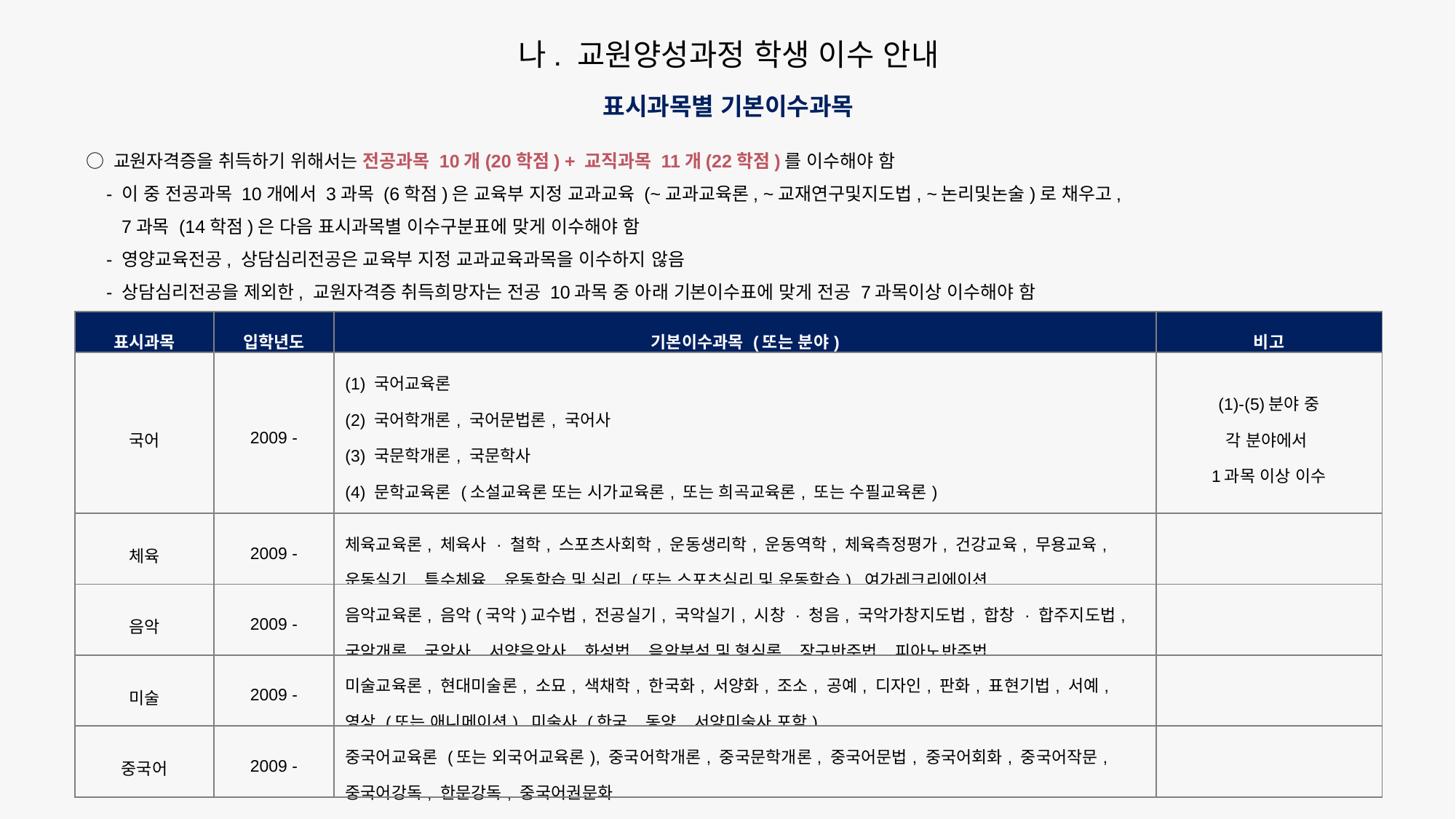

나. 교원양성과정 학생 이수 안내
표시과목별 기본이수과목
○ 교원자격증을 취득하기 위해서는 전공과목 10개(20학점) + 교직과목 11개(22학점)를 이수해야 함
    - 이 중 전공과목 10개에서 3과목 (6학점)은 교육부 지정 교과교육 (~교과교육론, ~교재연구및지도법, ~논리및논술)로 채우고,
       7과목 (14학점)은 다음 표시과목별 이수구분표에 맞게 이수해야 함
    - 영양교육전공, 상담심리전공은 교육부 지정 교과교육과목을 이수하지 않음
    - 상담심리전공을 제외한, 교원자격증 취득희망자는 전공 10과목 중 아래 기본이수표에 맞게 전공 7과목이상 이수해야 함

| 표시과목 | 입학년도 | 기본이수과목 (또는 분야) | 비고 |
| --- | --- | --- | --- |
| 국어 | 2009 - | (1) 국어교육론 (2) 국어학개론, 국어문법론, 국어사 (3) 국문학개론, 국문학사 (4) 문학교육론 (소설교육론 또는 시가교육론, 또는 희곡교육론, 또는 수필교육론) (5) 의사소통교육론 (표현교육론, 이해교육론) | (1)-(5)분야 중 각 분야에서 1과목 이상 이수 |
| 체육 | 2009 - | 체육교육론, 체육사 · 철학, 스포츠사회학, 운동생리학, 운동역학, 체육측정평가, 건강교육, 무용교육, 운동실기, 특수체육, 운동학습 및 심리 (또는 스포츠심리 및 운동학습), 여가레크리에이션 |  |
| 음악 | 2009 - | 음악교육론, 음악(국악)교수법, 전공실기, 국악실기, 시창 · 청음, 국악가창지도법, 합창 · 합주지도법, 국악개론, 국악사, 서양음악사, 화성법, 음악분석 및 형식론, 장구반주법, 피아노반주법 |  |
| 미술 | 2009 - | 미술교육론, 현대미술론, 소묘, 색채학, 한국화, 서양화, 조소, 공예, 디자인, 판화, 표현기법, 서예, 영상 (또는 애니메이션), 미술사 (한국, 동양, 서양미술사 포함) |  |
| 중국어 | 2009 - | 중국어교육론 (또는 외국어교육론), 중국어학개론, 중국문학개론, 중국어문법, 중국어회화, 중국어작문, 중국어강독, 한문강독, 중국어권문화 |  |
44